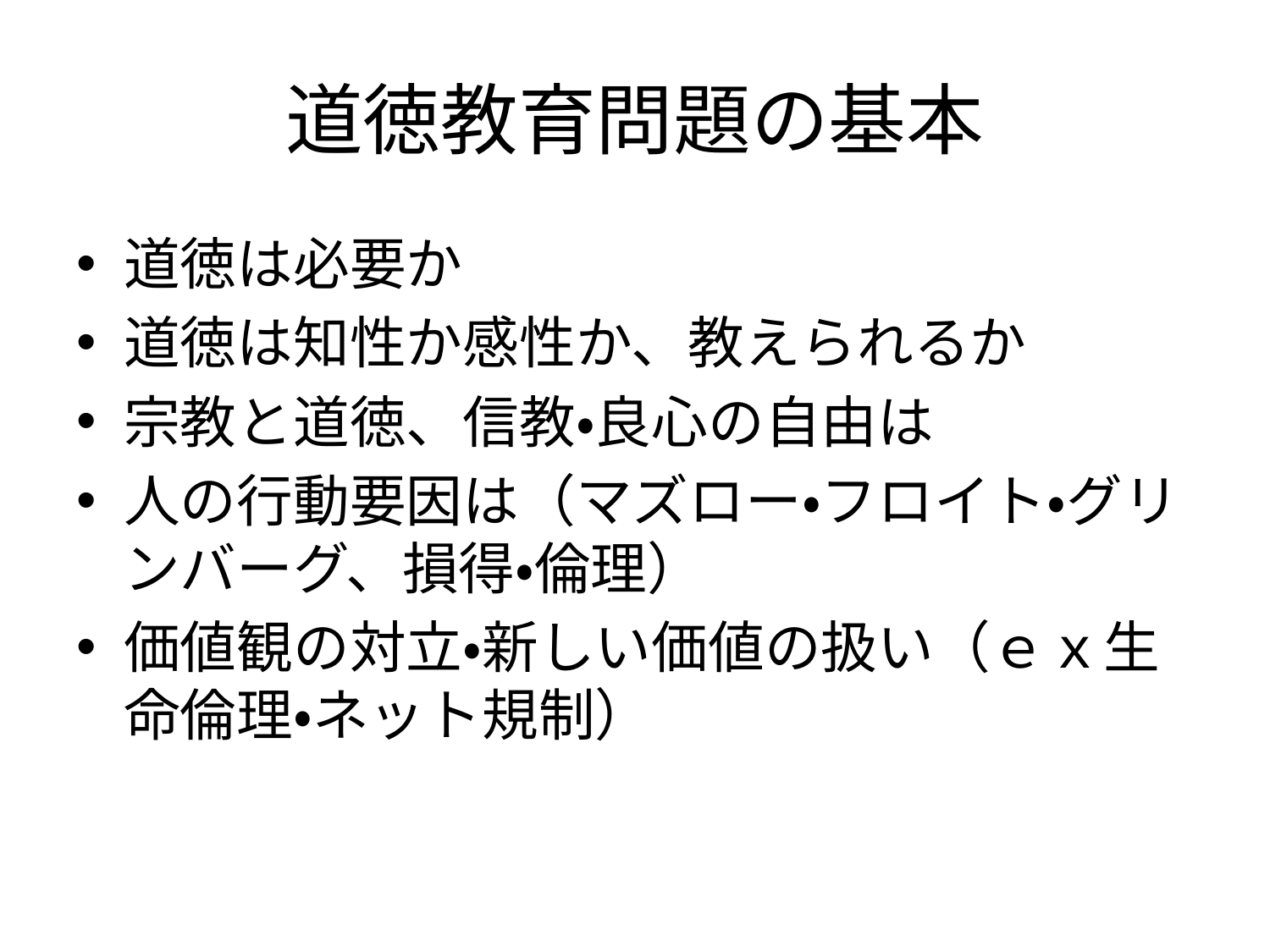

# 道徳教育問題の基本
道徳は必要か
道徳は知性か感性か、教えられるか
宗教と道徳、信教・良心の自由は
人の行動要因は（マズロー・フロイト・グリンバーグ、損得・倫理）
価値観の対立・新しい価値の扱い（ｅｘ生命倫理・ネット規制）